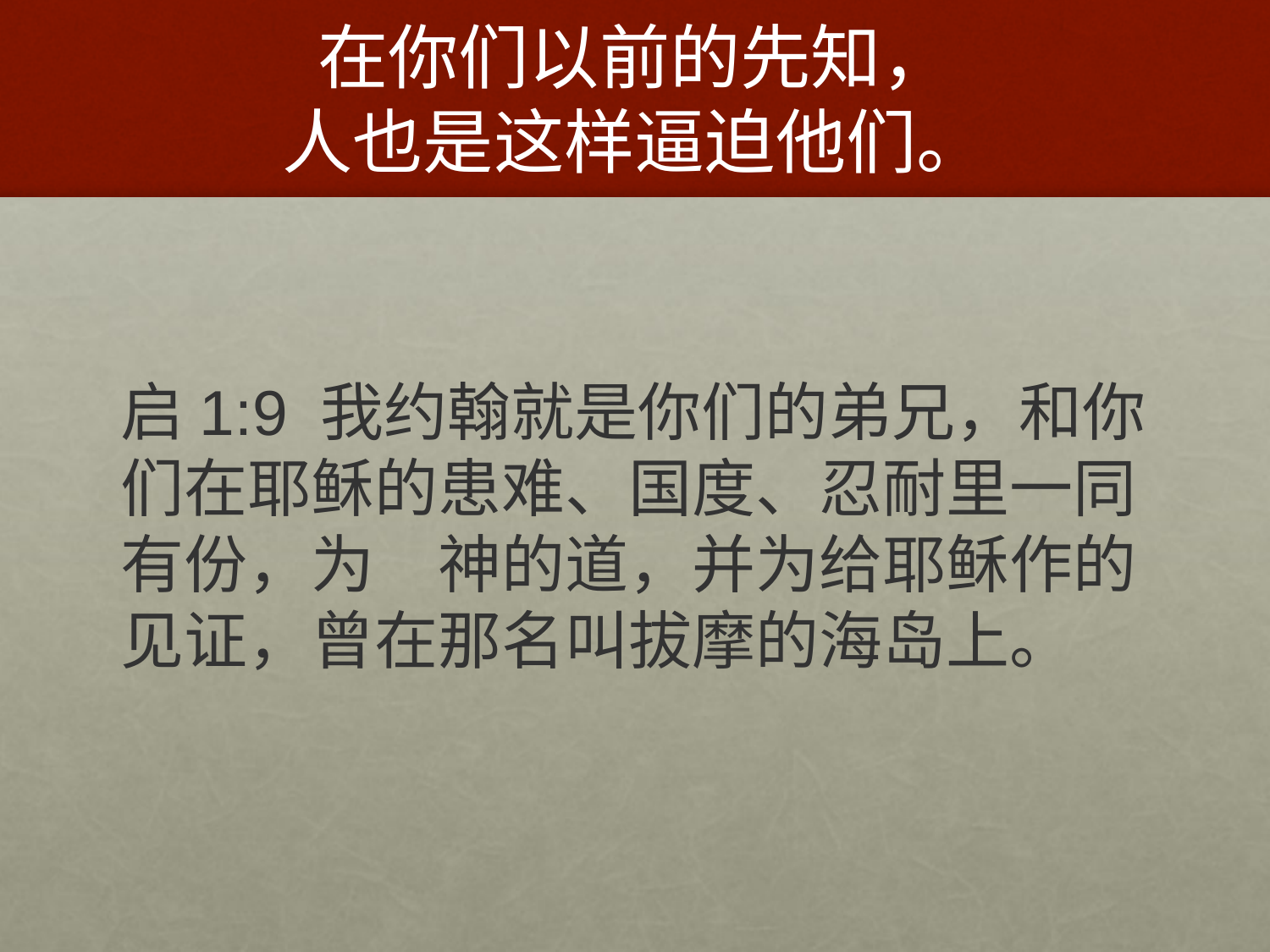

# 在你们以前的先知， 人也是这样逼迫他们。

启1:9 我约翰就是你们的弟兄，和你们在耶稣的患难、国度、忍耐里一同有份，为　神的道，并为给耶稣作的见证，曾在那名叫拔摩的海岛上。